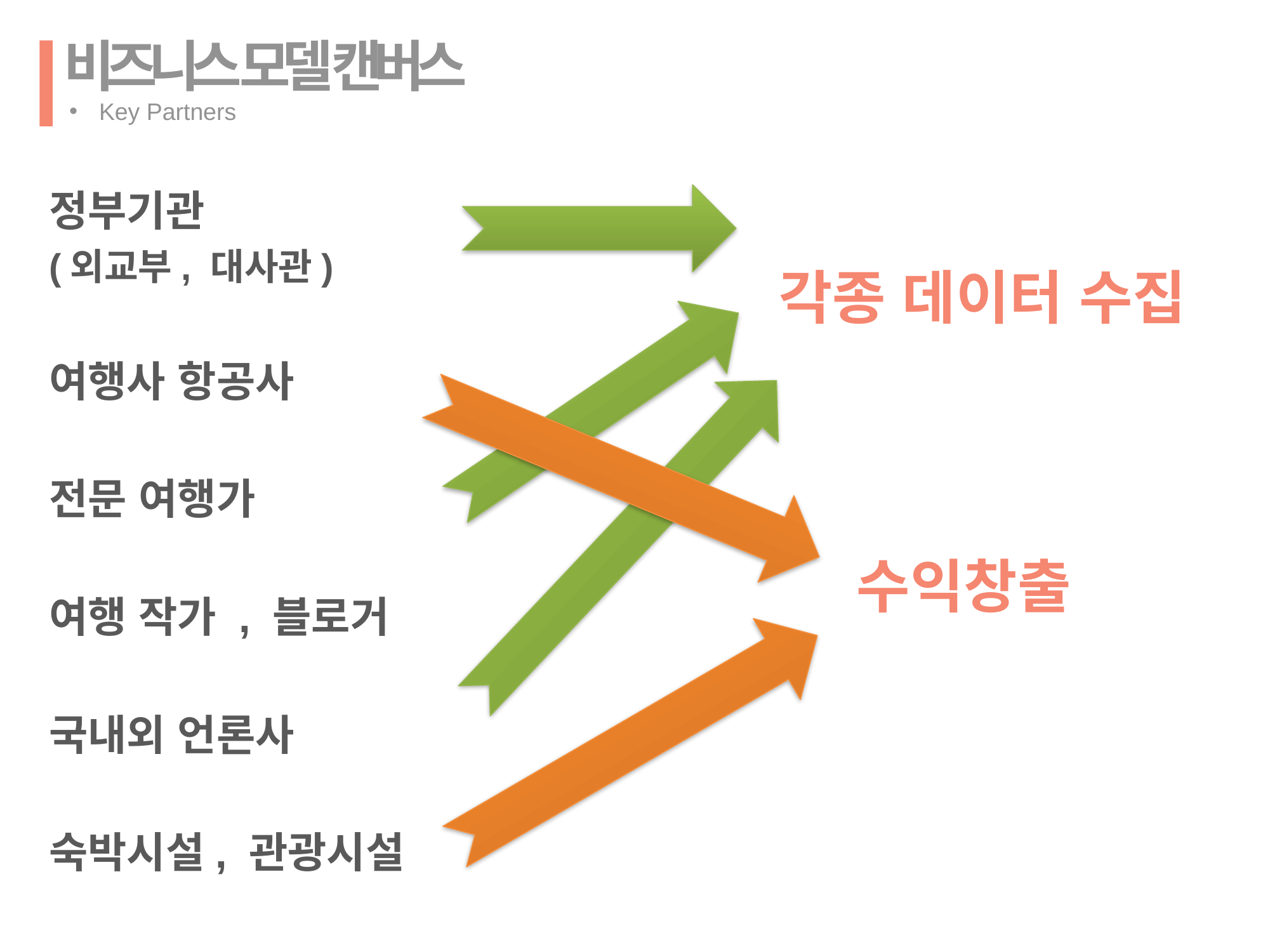

# 비즈니스 모델 캔버스
Key Partners

정부기관
(외교부, 대사관)

여행사 항공사

전문 여행가

여행 작가 , 블로거

국내외 언론사

숙박시설, 관광시설

각종 데이터 수집

수익창출